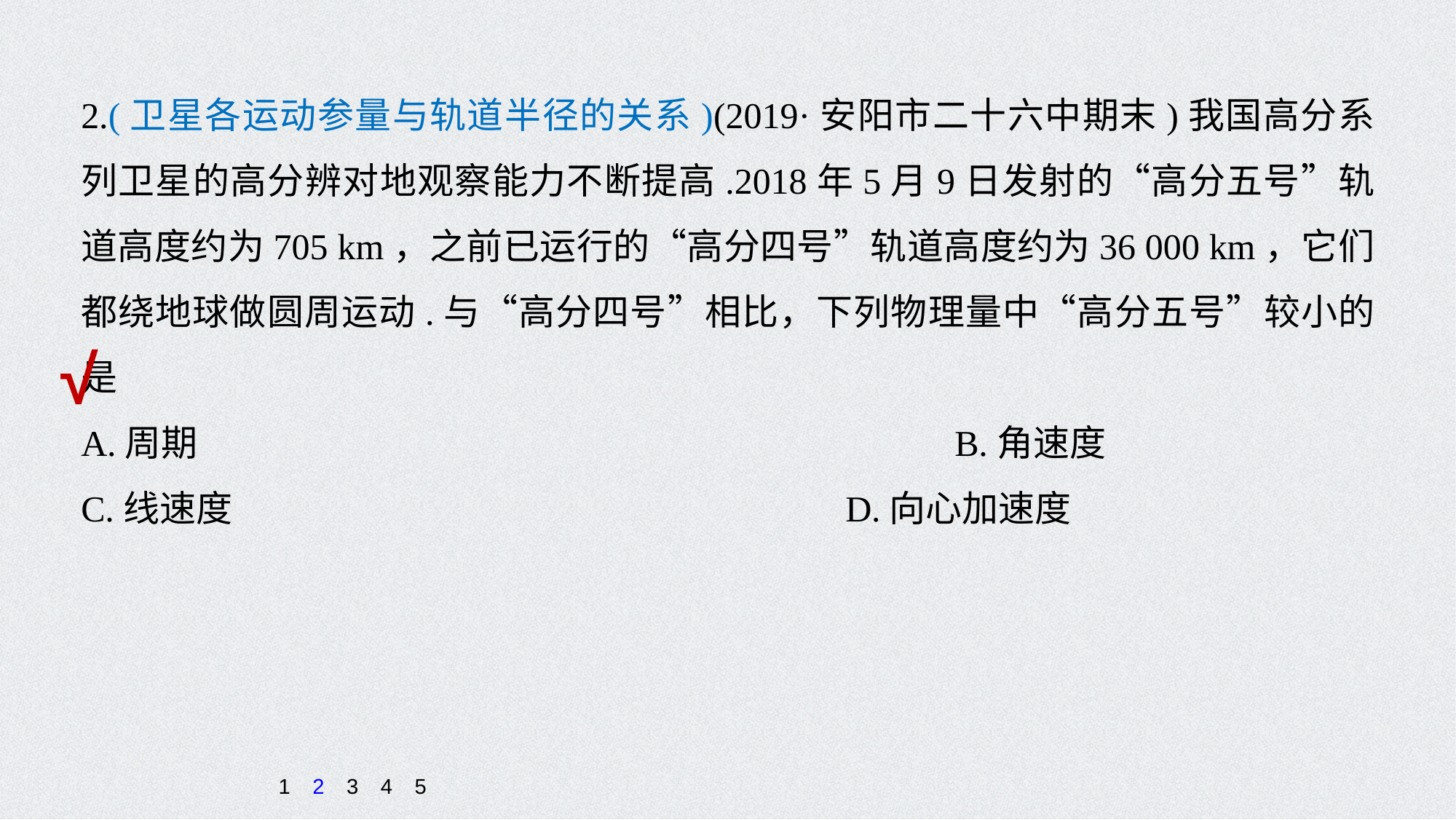

2.(卫星各运动参量与轨道半径的关系)(2019·安阳市二十六中期末)我国高分系列卫星的高分辨对地观察能力不断提高.2018年5月9日发射的“高分五号”轨道高度约为705 km，之前已运行的“高分四号”轨道高度约为36 000 km，它们都绕地球做圆周运动.与“高分四号”相比，下列物理量中“高分五号”较小的是
A.周期  				B.角速度
C.线速度  			D.向心加速度
√
1
2
3
4
5